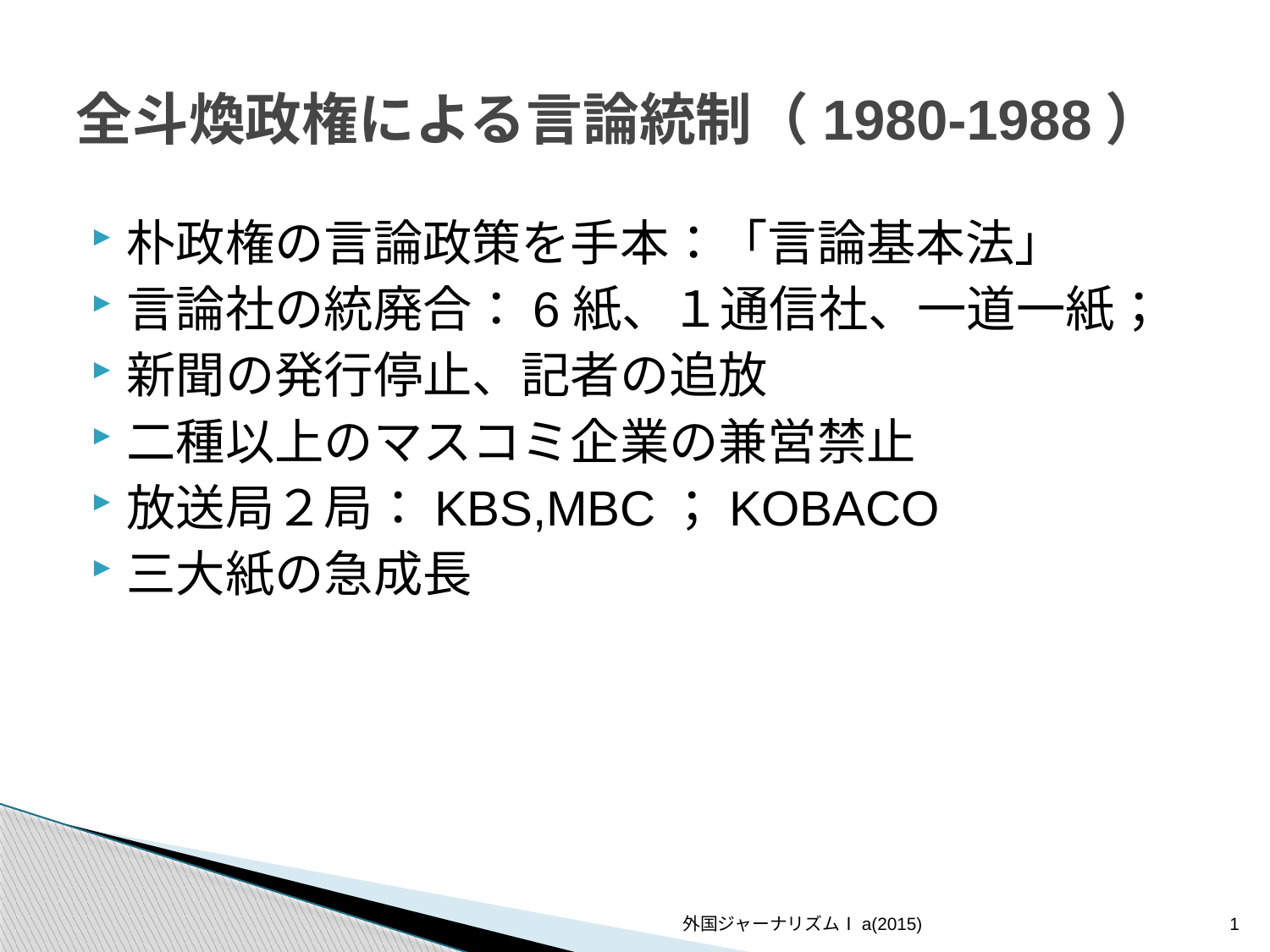

# 全斗煥政権による言論統制（1980-1988）
朴政権の言論政策を手本：「言論基本法」
言論社の統廃合：6紙、１通信社、一道一紙；
新聞の発行停止、記者の追放
二種以上のマスコミ企業の兼営禁止
放送局２局：KBS,MBC；KOBACO
三大紙の急成長
外国ジャーナリズムⅠa(2015)
1